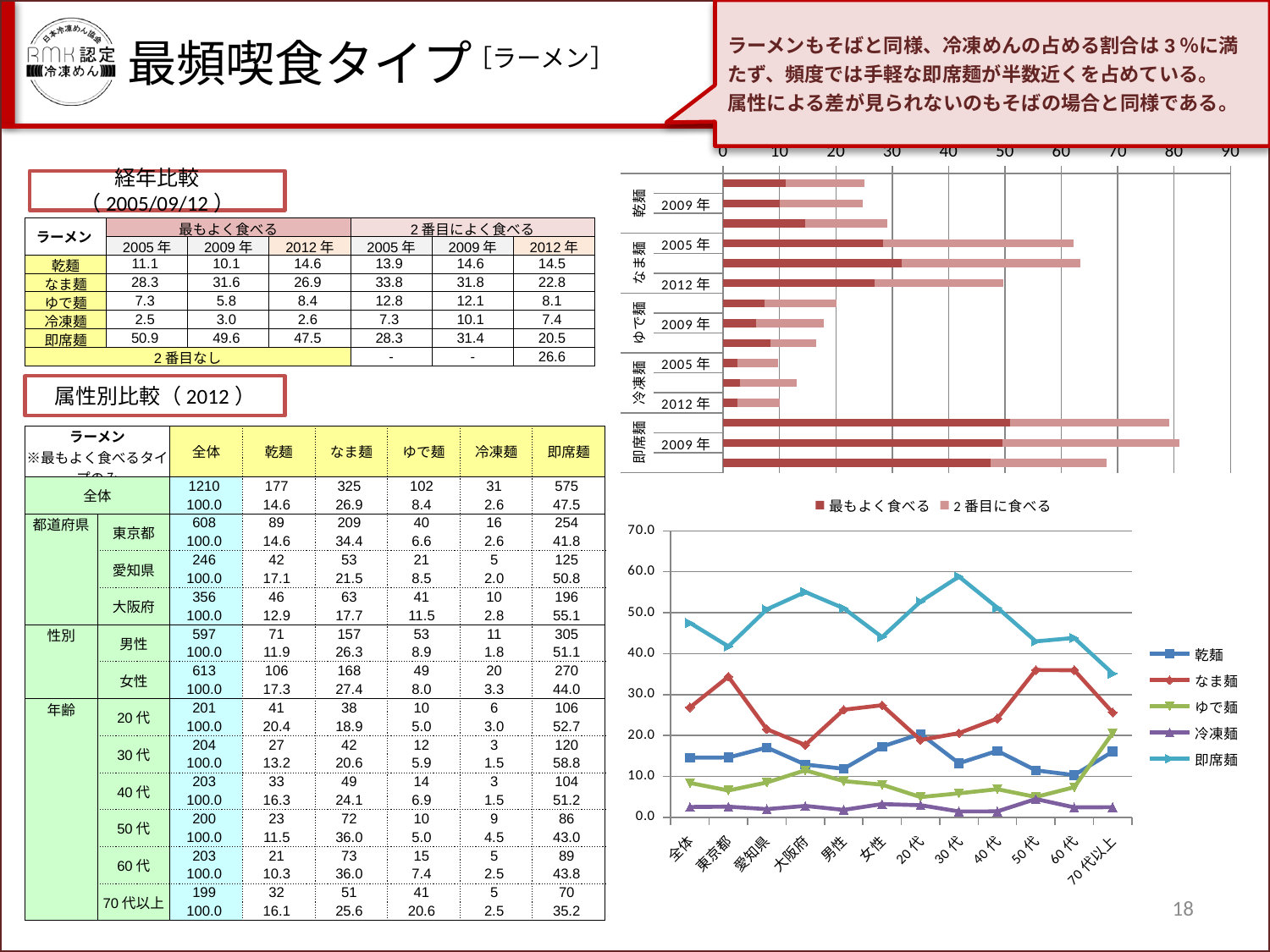

ラーメンもそばと同様、冷凍めんの占める割合は3％に満たず、頻度では手軽な即席麺が半数近くを占めている。
属性による差が見られないのもそばの場合と同様である。
最頻喫食タイプ
［ラーメン］

### Chart

| Category | 最もよく食べる | 2番目に食べる |
|---|---|---|
| 2005年 | 11.1 | 13.9 |
| 2009年 | 10.1 | 14.6 |
| 2012年 | 14.6 | 14.5 |
| 2005年 | 28.3 | 33.800000000000004 |
| 2009年 | 31.6 | 31.8 |
| 2012年 | 26.9 | 22.8 |
| 2005年 | 7.3 | 12.8 |
| 2009年 | 5.8 | 12.1 |
| 2012年 | 8.4 | 8.1 |
| 2005年 | 2.5 | 7.3 |
| 2009年 | 3.0 | 10.1 |
| 2012年 | 2.6 | 7.4 |
| 2005年 | 50.9 | 28.3 |
| 2009年 | 49.6 | 31.4 |
| 2012年 | 47.5 | 20.5 |
経年比較（2005/09/12）
| ラーメン | 最もよく食べる |  |  | 2番目によく食べる |  |  |
| --- | --- | --- | --- | --- | --- | --- |
|  | 2005年 | 2009年 | 2012年 | 2005年 | 2009年 | 2012年 |
| 乾麺 | 11.1 | 10.1 | 14.6 | 13.9 | 14.6 | 14.5 |
| なま麺 | 28.3 | 31.6 | 26.9 | 33.8 | 31.8 | 22.8 |
| ゆで麺 | 7.3 | 5.8 | 8.4 | 12.8 | 12.1 | 8.1 |
| 冷凍麺 | 2.5 | 3.0 | 2.6 | 7.3 | 10.1 | 7.4 |
| 即席麺 | 50.9 | 49.6 | 47.5 | 28.3 | 31.4 | 20.5 |
| 2番目なし |  |  |  | - | - | 26.6 |
属性別比較（2012）
| ラーメン ※最もよく食べるタイプのみ |  | 全体 | 乾麺 | なま麺 | ゆで麺 | 冷凍麺 | 即席麺 |
| --- | --- | --- | --- | --- | --- | --- | --- |
| 全体 |  | 1210 | 177 | 325 | 102 | 31 | 575 |
|  |  | 100.0 | 14.6 | 26.9 | 8.4 | 2.6 | 47.5 |
| 都道府県 | 東京都 | 608 | 89 | 209 | 40 | 16 | 254 |
|  |  | 100.0 | 14.6 | 34.4 | 6.6 | 2.6 | 41.8 |
|  | 愛知県 | 246 | 42 | 53 | 21 | 5 | 125 |
|  |  | 100.0 | 17.1 | 21.5 | 8.5 | 2.0 | 50.8 |
|  | 大阪府 | 356 | 46 | 63 | 41 | 10 | 196 |
|  |  | 100.0 | 12.9 | 17.7 | 11.5 | 2.8 | 55.1 |
| 性別 | 男性 | 597 | 71 | 157 | 53 | 11 | 305 |
|  |  | 100.0 | 11.9 | 26.3 | 8.9 | 1.8 | 51.1 |
|  | 女性 | 613 | 106 | 168 | 49 | 20 | 270 |
|  |  | 100.0 | 17.3 | 27.4 | 8.0 | 3.3 | 44.0 |
| 年齢 | 20代 | 201 | 41 | 38 | 10 | 6 | 106 |
|  |  | 100.0 | 20.4 | 18.9 | 5.0 | 3.0 | 52.7 |
|  | 30代 | 204 | 27 | 42 | 12 | 3 | 120 |
|  |  | 100.0 | 13.2 | 20.6 | 5.9 | 1.5 | 58.8 |
|  | 40代 | 203 | 33 | 49 | 14 | 3 | 104 |
|  |  | 100.0 | 16.3 | 24.1 | 6.9 | 1.5 | 51.2 |
|  | 50代 | 200 | 23 | 72 | 10 | 9 | 86 |
|  |  | 100.0 | 11.5 | 36.0 | 5.0 | 4.5 | 43.0 |
|  | 60代 | 203 | 21 | 73 | 15 | 5 | 89 |
|  |  | 100.0 | 10.3 | 36.0 | 7.4 | 2.5 | 43.8 |
|  | 70代以上 | 199 | 32 | 51 | 41 | 5 | 70 |
|  |  | 100.0 | 16.1 | 25.6 | 20.6 | 2.5 | 35.2 |

### Chart

| Category | 乾麺 | なま麺 | ゆで麺 | 冷凍麺 | 即席麺 |
|---|---|---|---|---|---|
| 全体 | 14.628099173553718 | 26.859504132231404 | 8.429752066115704 | 2.56198347107438 | 47.5206611570248 |
| 東京都 | 14.63815789473684 | 34.375 | 6.5789473684210495 | 2.631578947368421 | 41.77631578947375 |
| 愛知県 | 17.073170731707297 | 21.54471544715449 | 8.536585365853659 | 2.0325203252032487 | 50.81300813008131 |
| 大阪府 | 12.921348314606742 | 17.696629213483117 | 11.51685393258427 | 2.8089887640449436 | 55.056179775280896 |
| 男性 | 11.892797319933019 | 26.298157453936327 | 8.877721943048572 | 1.842546063651593 | 51.088777219430476 |
| 女性 | 17.29200652528548 | 27.40619902120718 | 7.99347471451876 | 3.262642740619902 | 44.04567699836868 |
| 20代 | 20.398009950248756 | 18.905472636815883 | 4.975124378109446 | 2.9850746268656714 | 52.73631840796021 |
| 30代 | 13.23529411764707 | 20.588235294117613 | 5.8823529411764675 | 1.4705882352941162 | 58.82352941176465 |
| 40代 | 16.25615763546798 | 24.137931034482794 | 6.896551724137931 | 1.4778325123152698 | 51.23152709359602 |
| 50代 | 11.5 | 36.0 | 5.0 | 4.5 | 43.0 |
| 60代 | 10.344827586206897 | 35.96059113300493 | 7.389162561576355 | 2.463054187192119 | 43.84236453201971 |
| 70代以上 | 16.08040201005023 | 25.628140703517587 | 20.603015075376884 | 2.512562814070352 | 35.17587939698499 |
18